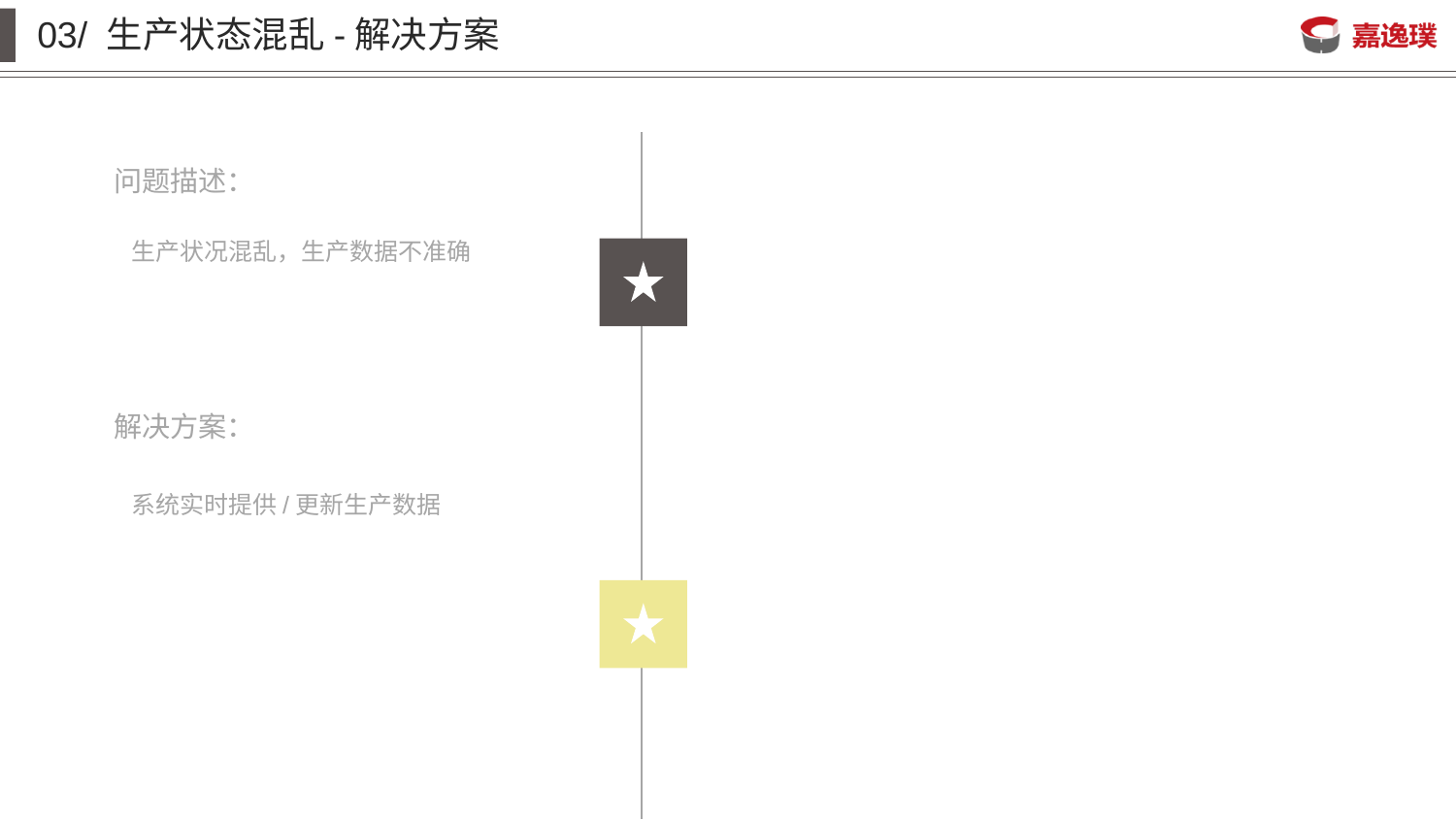

03/ 生产状态混乱-解决方案
问题描述：
生产状况混乱，生产数据不准确

解决方案：
系统实时提供/更新生产数据